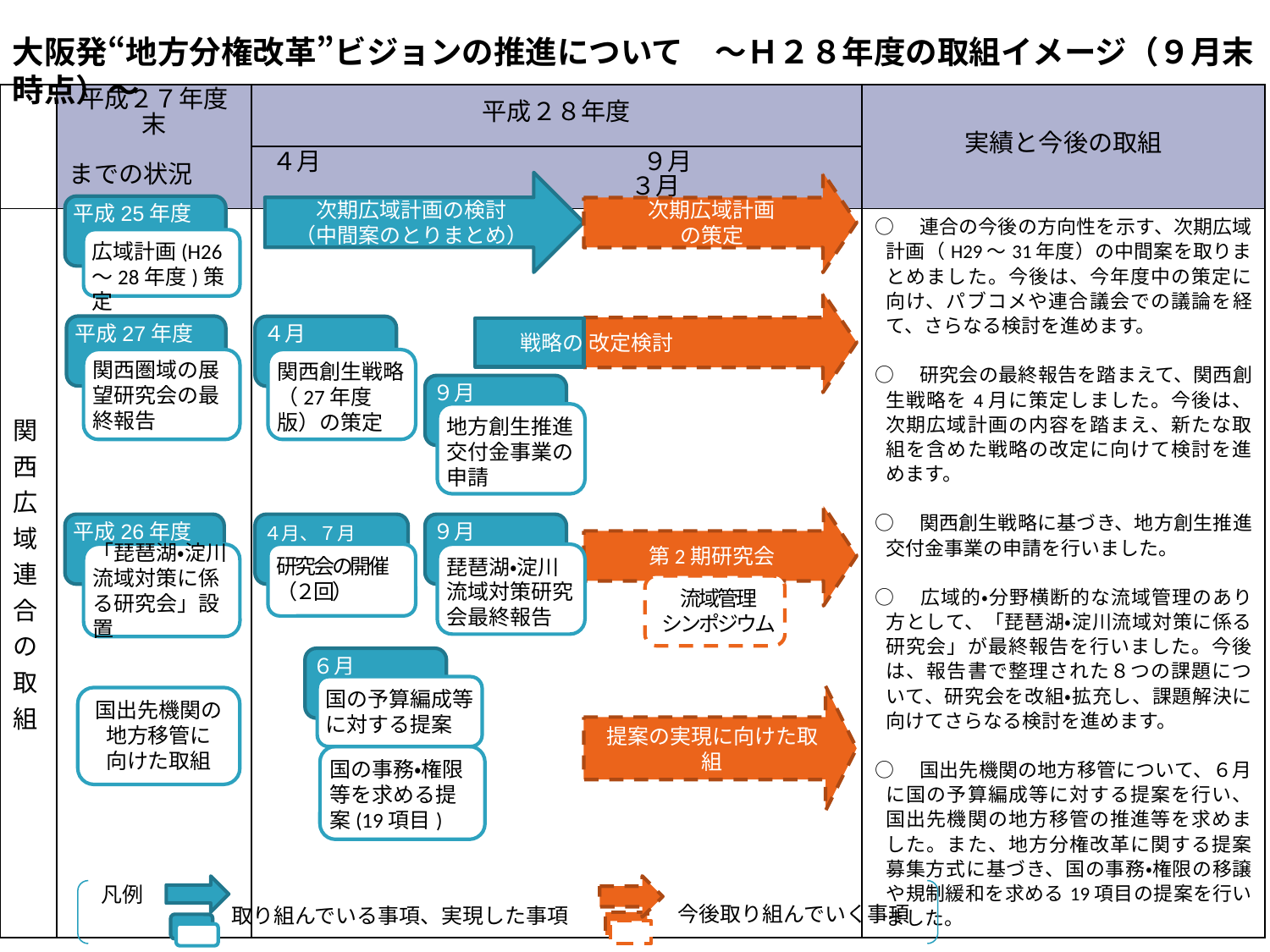

大阪発“地方分権改革”ビジョンの推進について　～Ｈ２８年度の取組イメージ（９月末時点）～
|  | 平成２７年度末 | 平成２８年度 | 実績と今後の取組 |
| --- | --- | --- | --- |
|  | までの状況 | ４月　　　　　　　　　　　　　９月　　　　　　　　　　　　　　３月 |  |
| 関西広域連合の取組 |  |  | ○　連合の今後の方向性を示す、次期広域計画（H29～31年度）の中間案を取りまとめました。今後は、今年度中の策定に向け、パブコメや連合議会での議論を経て、さらなる検討を進めます。 ○　研究会の最終報告を踏まえて、関西創生戦略を4月に策定しました。今後は、次期広域計画の内容を踏まえ、新たな取組を含めた戦略の改定に向けて検討を進めます。 ○　関西創生戦略に基づき、地方創生推進交付金事業の申請を行いました。 ○　広域的・分野横断的な流域管理のあり方として、「琵琶湖・淀川流域対策に係る研究会」が最終報告を行いました。今後は、報告書で整理された８つの課題について、研究会を改組・拡充し、課題解決に向けてさらなる検討を進めます。 ○　国出先機関の地方移管について、６月に国の予算編成等に対する提案を行い、国出先機関の地方移管の推進等を求めました。また、地方分権改革に関する提案募集方式に基づき、国の事務・権限の移譲や規制緩和を求める19項目の提案を行いました。 |
次期広域計画の検討
（中間案のとりまとめ）
次期広域計画
の策定
平成25年度
広域計画(H26～28年度)策定
改定検討
平成27年度
４月
戦略の
関西圏域の展望研究会の最終報告
関西創生戦略（27年度版）の策定
９月
地方創生推進交付金事業の申請
第2期研究会
平成26年度
４月、７月
９月
「琵琶湖・淀川流域対策に係る研究会」設置
研究会の開催（２回）
琵琶湖・淀川流域対策研究会最終報告
流域管理
シンポジウム
６月
国の予算編成等に対する提案
提案の実現に向けた取組
国出先機関の
地方移管に
向けた取組
国の事務・権限等を求める提案(19項目)
凡例

今後取り組んでいく事項
取り組んでいる事項、実現した事項